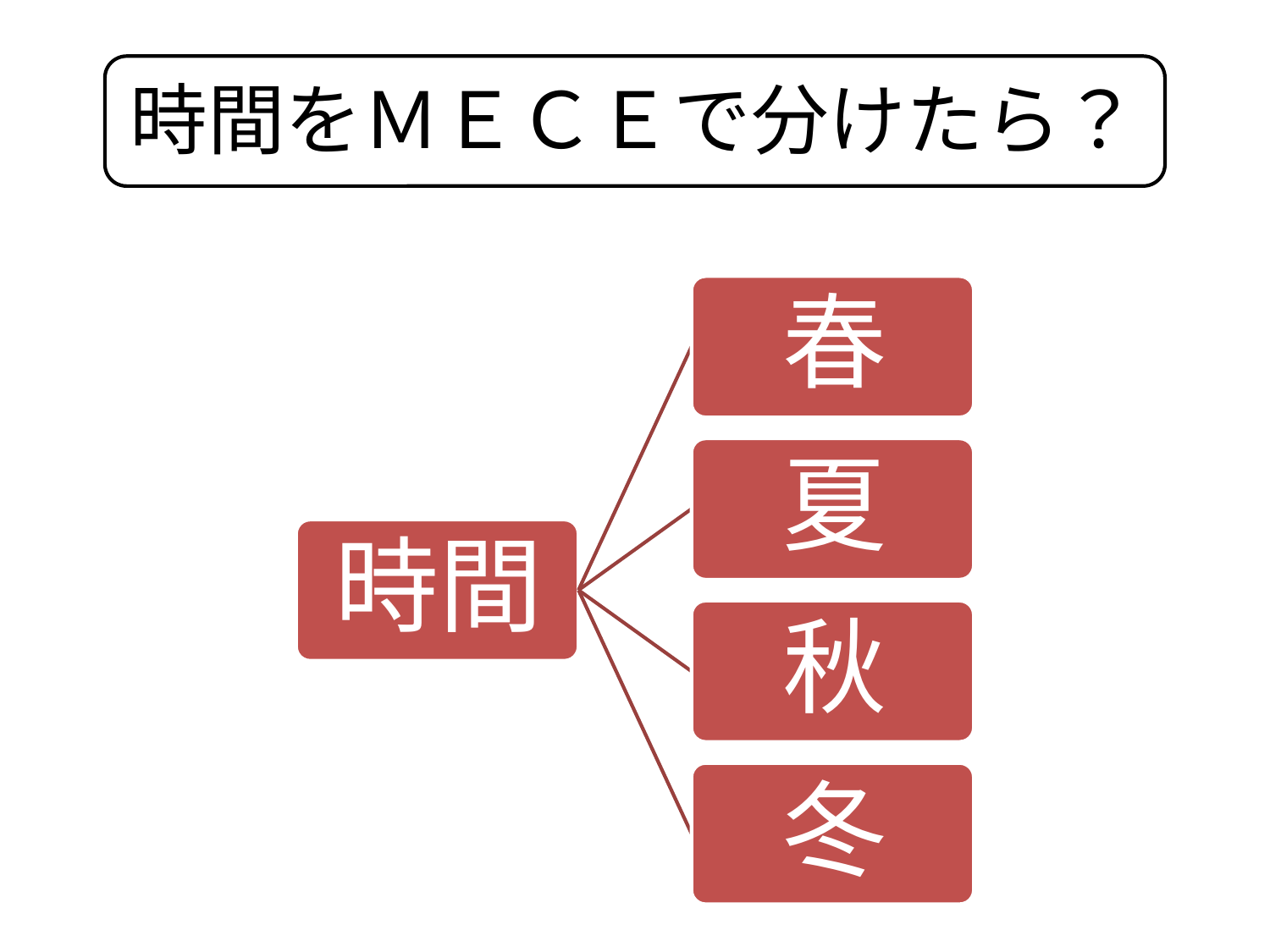

# 時間をＭＥＣＥで分けたら？

時間

春

夏

秋

冬